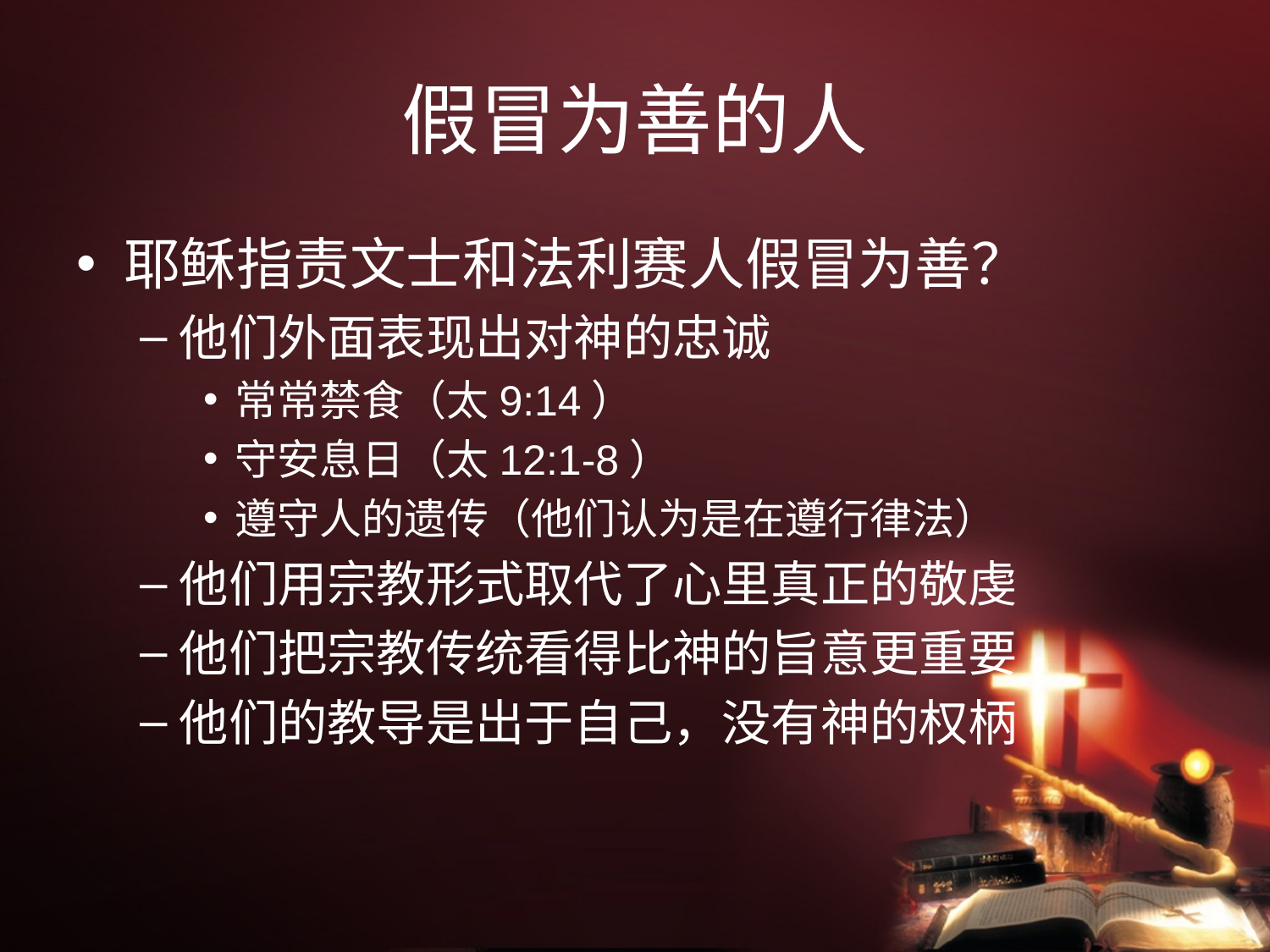

# 假冒为善的人
耶稣指责文士和法利赛人假冒为善？
他们外面表现出对神的忠诚
常常禁食（太9:14）
守安息日（太12:1-8）
遵守人的遗传（他们认为是在遵行律法）
他们用宗教形式取代了心里真正的敬虔
他们把宗教传统看得比神的旨意更重要
他们的教导是出于自己，没有神的权柄